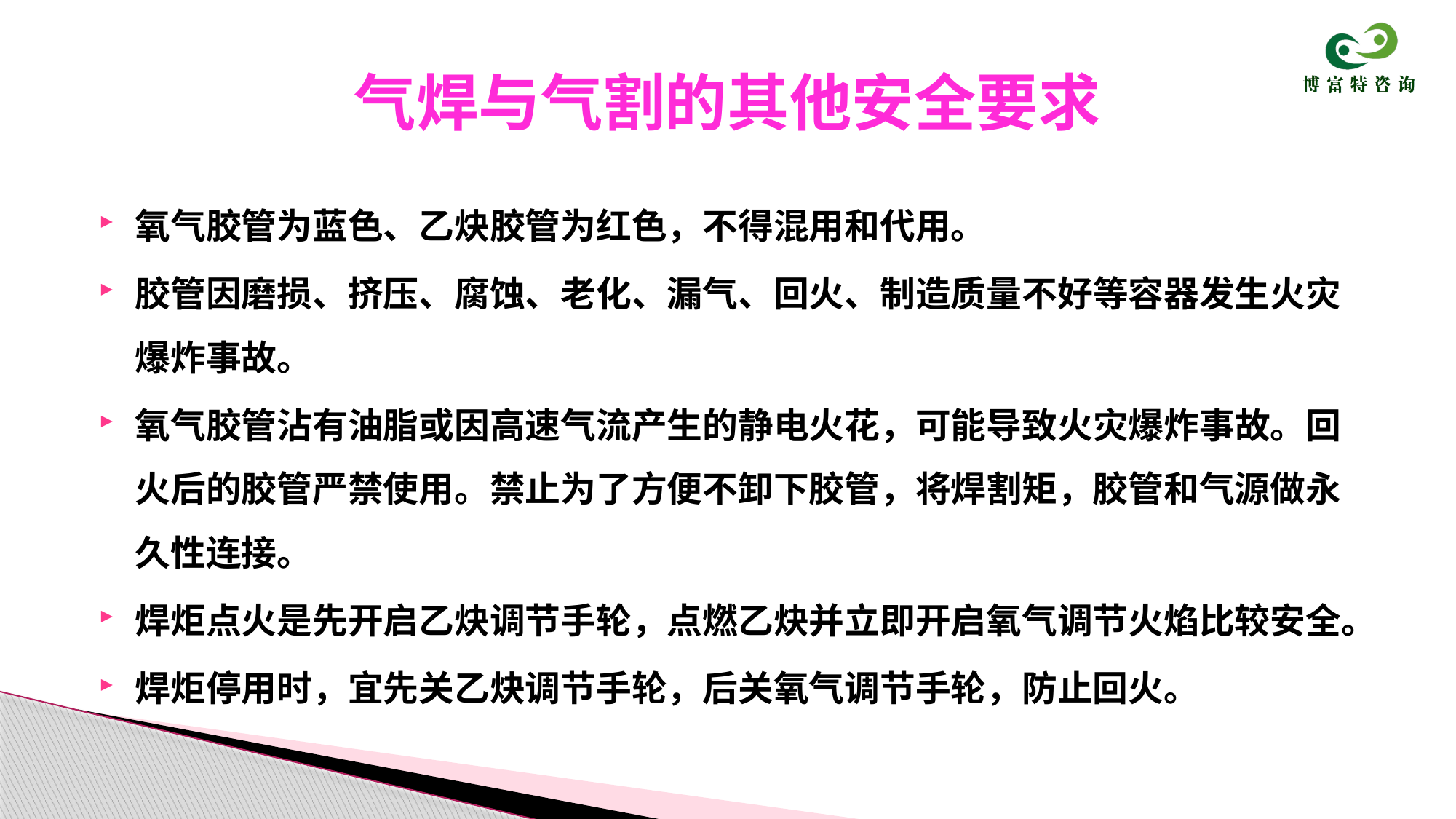

# 气焊与气割的其他安全要求
氧气胶管为蓝色、乙炔胶管为红色，不得混用和代用。
胶管因磨损、挤压、腐蚀、老化、漏气、回火、制造质量不好等容器发生火灾爆炸事故。
氧气胶管沾有油脂或因高速气流产生的静电火花，可能导致火灾爆炸事故。回火后的胶管严禁使用。禁止为了方便不卸下胶管，将焊割矩，胶管和气源做永久性连接。
焊炬点火是先开启乙炔调节手轮，点燃乙炔并立即开启氧气调节火焰比较安全。
焊炬停用时，宜先关乙炔调节手轮，后关氧气调节手轮，防止回火。